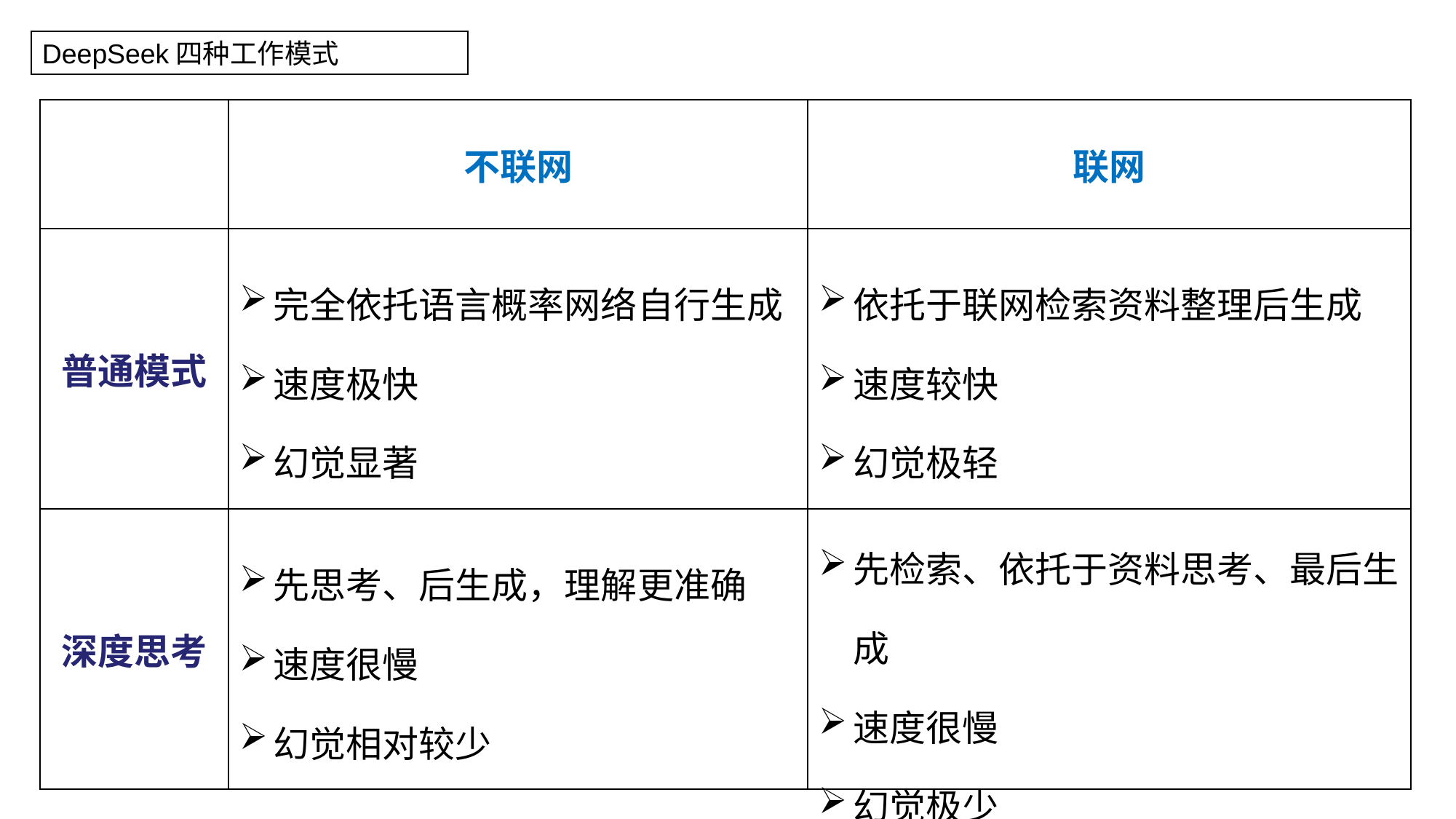

DeepSeek四种工作模式
|  | 不联网 | 联网 |
| --- | --- | --- |
| 普通模式 | 完全依托语言概率网络自行生成 速度极快 幻觉显著 | 依托于联网检索资料整理后生成 速度较快 幻觉极轻 |
| 深度思考 | 先思考、后生成，理解更准确 速度很慢 幻觉相对较少 | 先检索、依托于资料思考、最后生成 速度很慢 幻觉极少 |